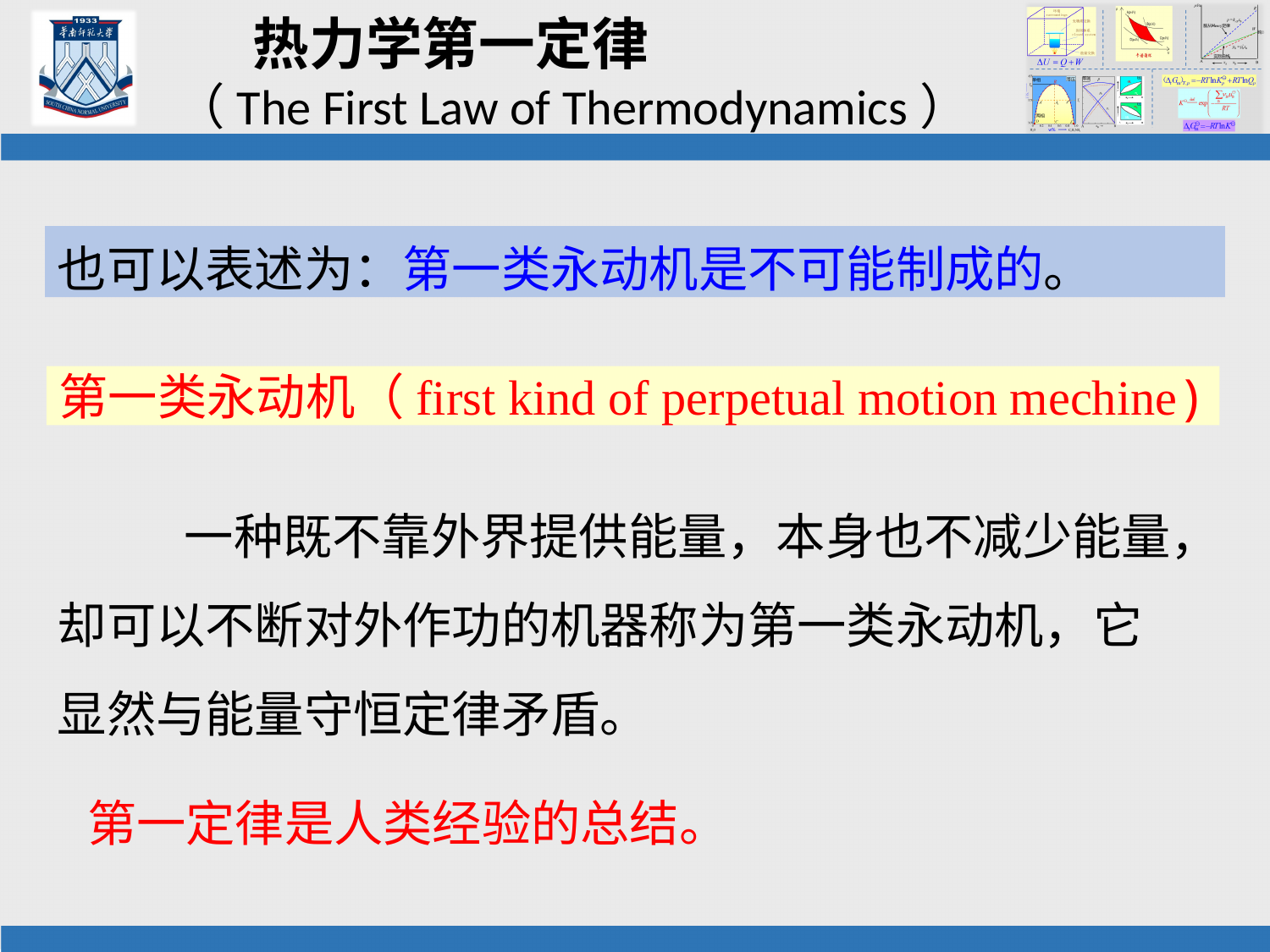

热力学第一定律
 （The First Law of Thermodynamics）
也可以表述为：第一类永动机是不可能制成的。
第一类永动机（first kind of perpetual motion mechine)
	一种既不靠外界提供能量，本身也不减少能量，却可以不断对外作功的机器称为第一类永动机，它显然与能量守恒定律矛盾。
第一定律是人类经验的总结。